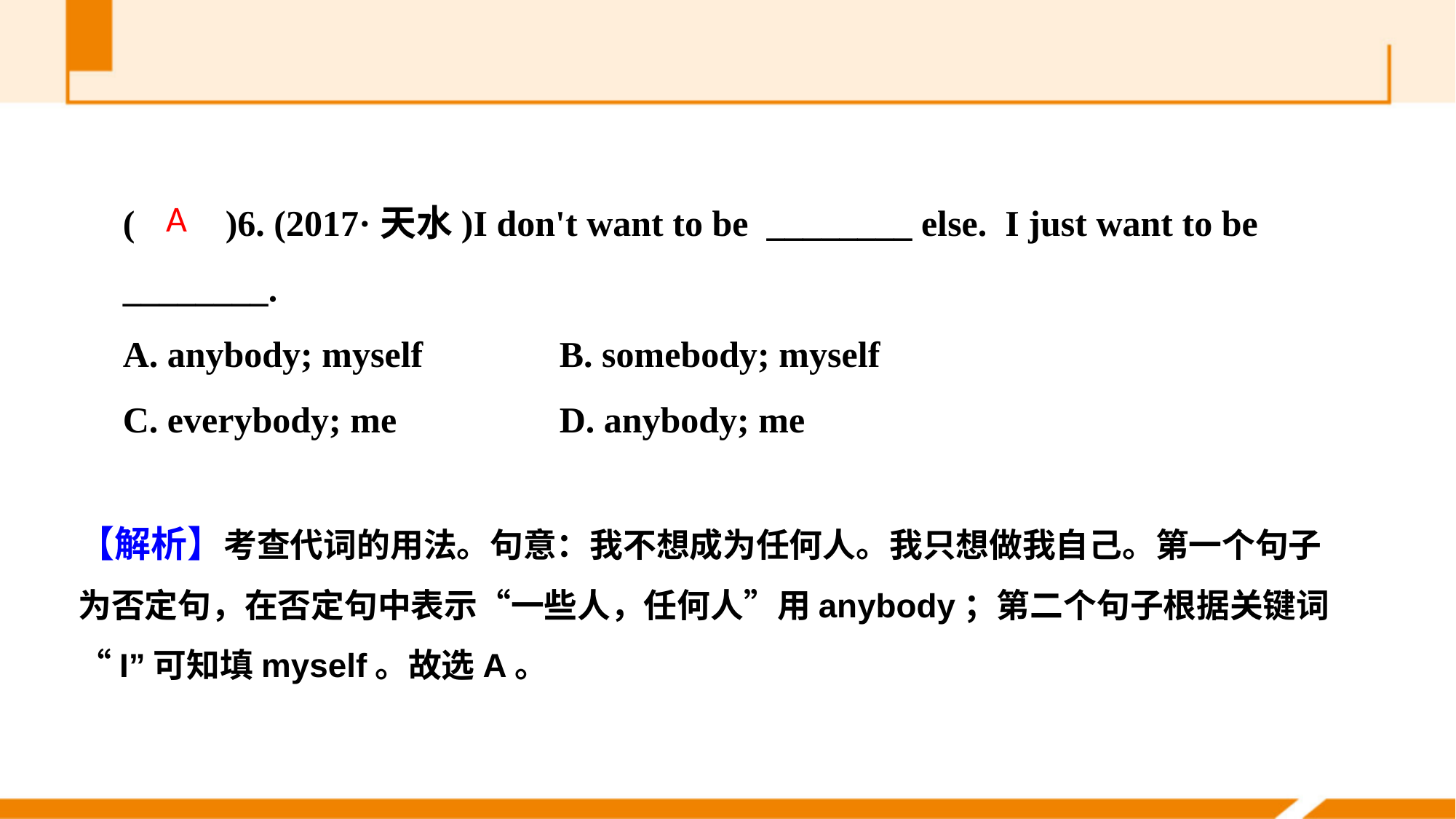

(　　)6. (2017·天水)I don't want to be  ________ else.  I just want to be  ________.
A. anybody; myself		B. somebody; myself
C. everybody; me		D. anybody; me
A
【解析】考查代词的用法。句意：我不想成为任何人。我只想做我自己。第一个句子为否定句，在否定句中表示“一些人，任何人”用anybody；第二个句子根据关键词“I”可知填myself。故选A。